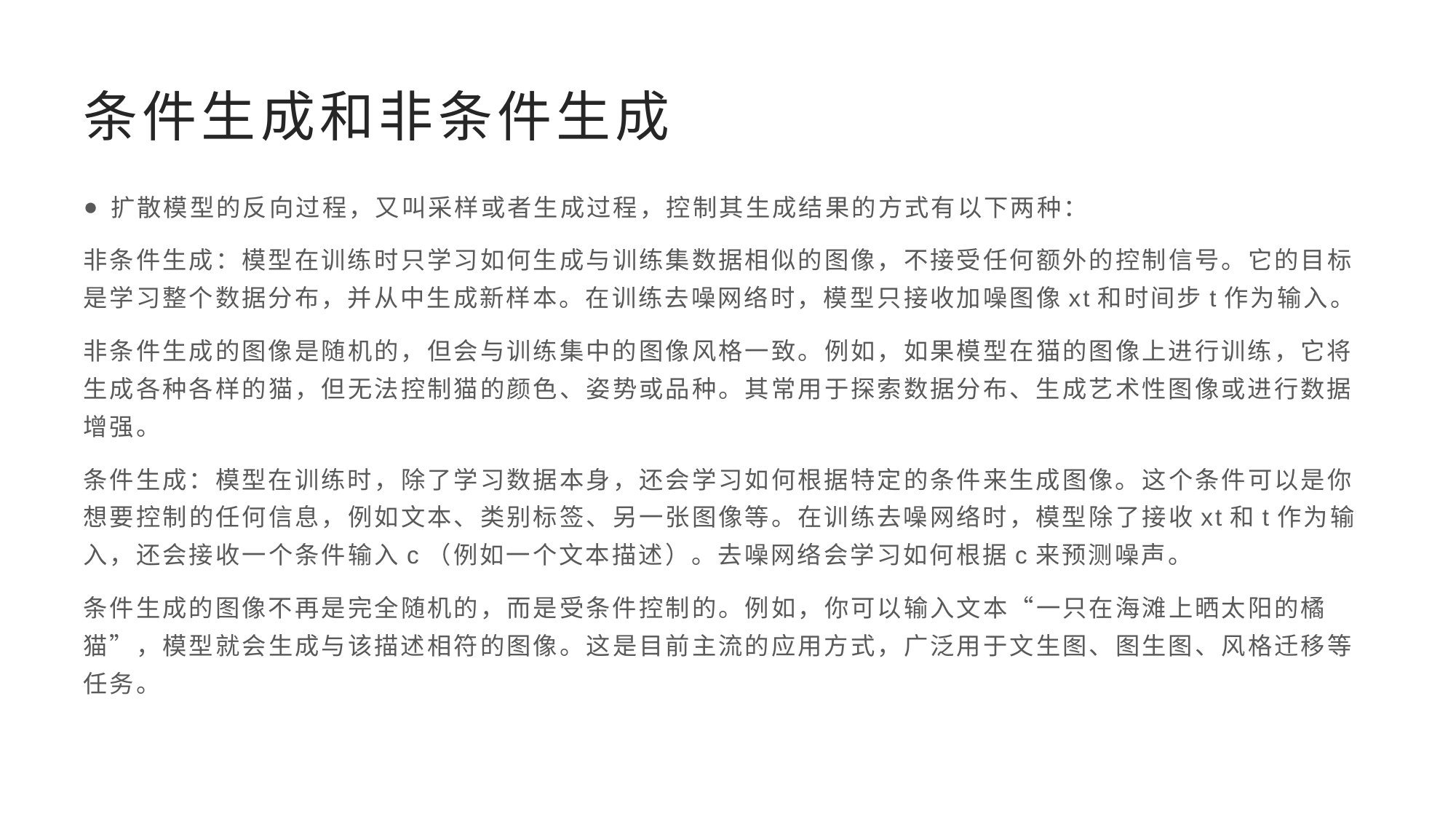

# 条件生成和非条件生成
扩散模型的反向过程，又叫采样或者生成过程，控制其生成结果的方式有以下两种：
非条件生成：模型在训练时只学习如何生成与训练集数据相似的图像，不接受任何额外的控制信号。它的目标是学习整个数据分布，并从中生成新样本。在训练去噪网络时，模型只接收加噪图像xt和时间步t作为输入。
非条件生成的图像是随机的，但会与训练集中的图像风格一致。例如，如果模型在猫的图像上进行训练，它将生成各种各样的猫，但无法控制猫的颜色、姿势或品种。其常用于探索数据分布、生成艺术性图像或进行数据增强。
条件生成：模型在训练时，除了学习数据本身，还会学习如何根据特定的条件来生成图像。这个条件可以是你想要控制的任何信息，例如文本、类别标签、另一张图像等。在训练去噪网络时，模型除了接收xt和t作为输入，还会接收一个条件输入c（例如一个文本描述）。去噪网络会学习如何根据c来预测噪声。
条件生成的图像不再是完全随机的，而是受条件控制的。例如，你可以输入文本“一只在海滩上晒太阳的橘猫”，模型就会生成与该描述相符的图像。这是目前主流的应用方式，广泛用于文生图、图生图、风格迁移等任务。